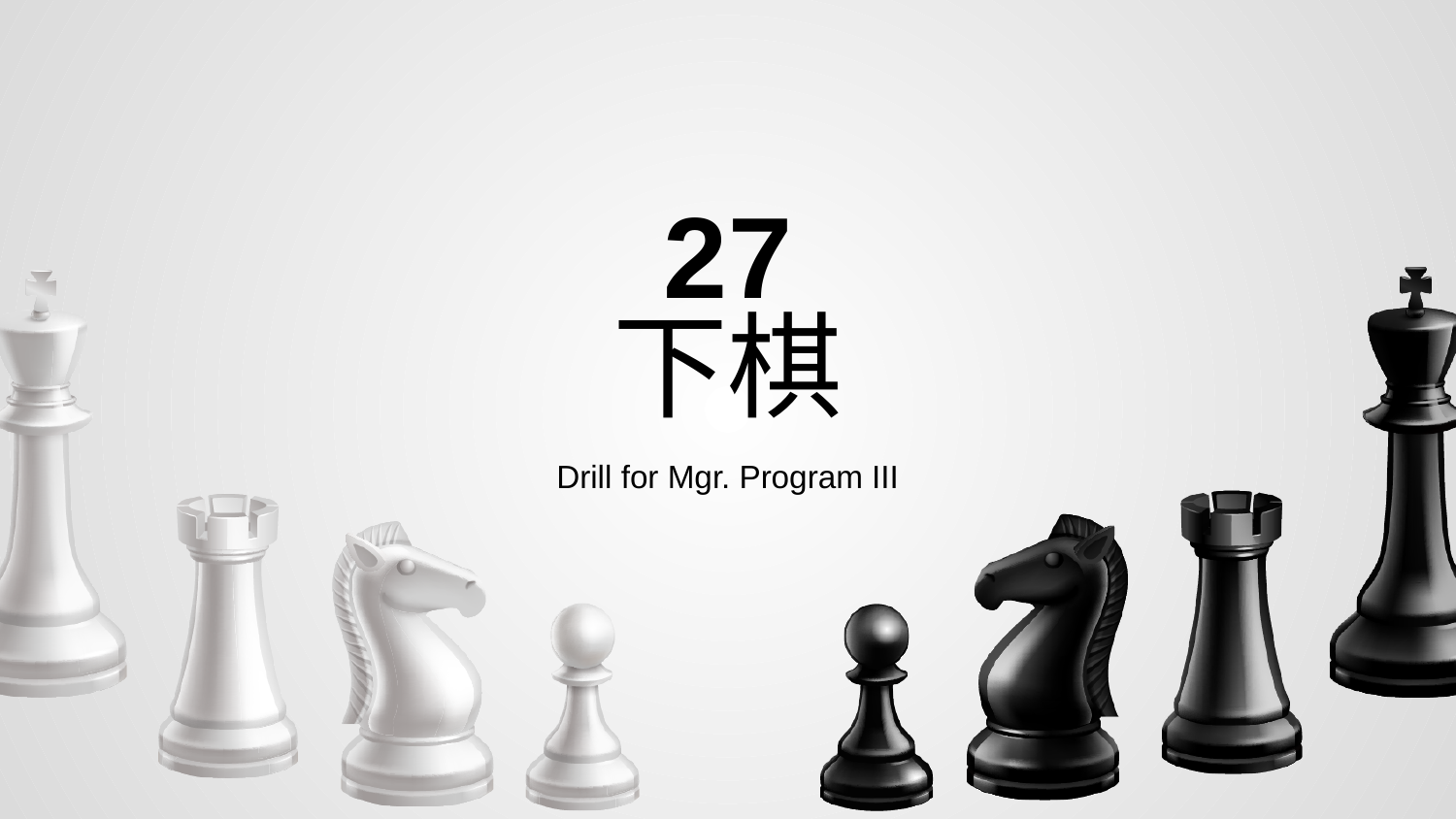

# 27 下棋
Drill for Mgr. Program III